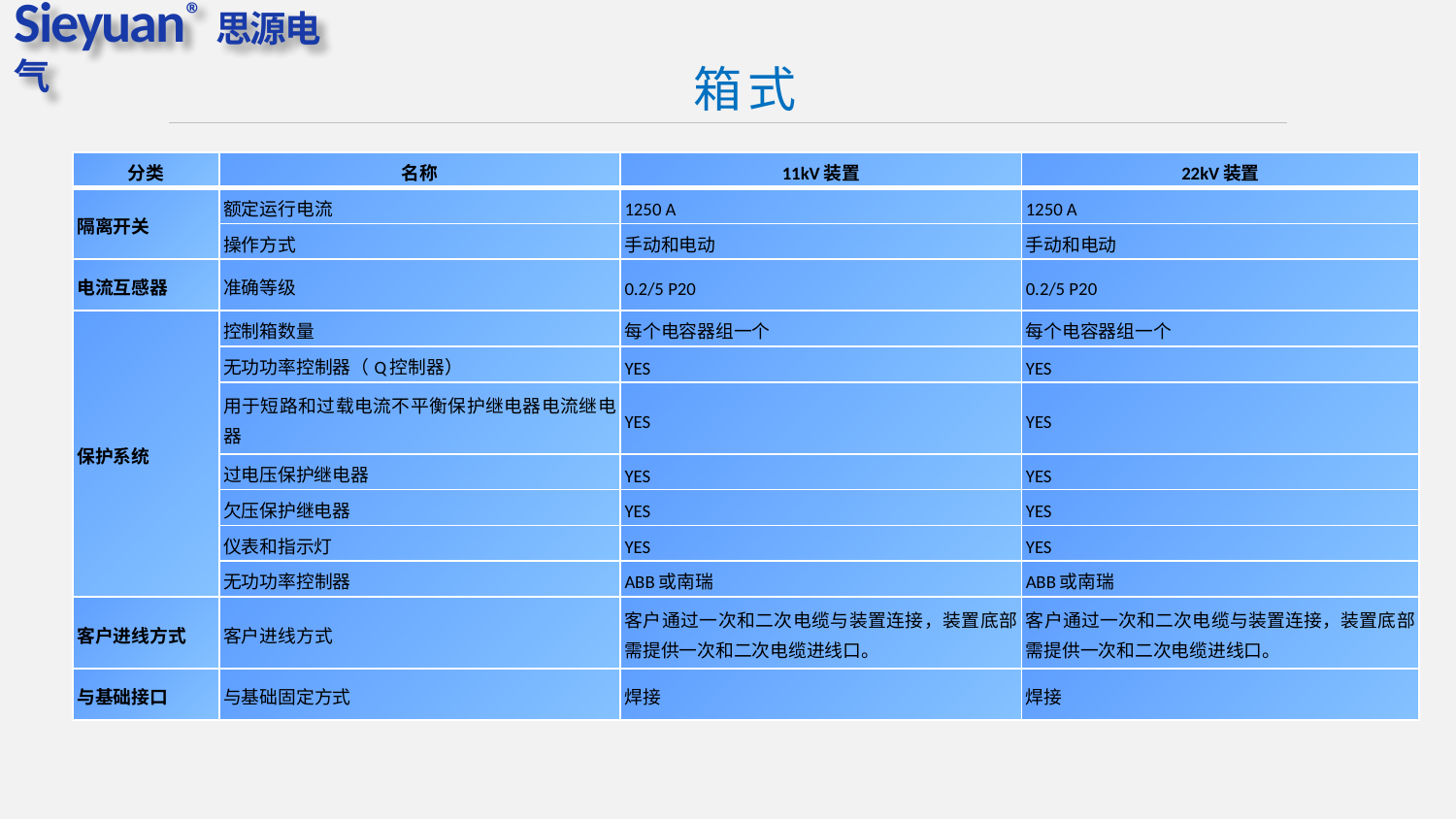

箱式
| 分类 | 名称 | 11kV装置 | 22kV装置 |
| --- | --- | --- | --- |
| 隔离开关 | 额定运行电流 | 1250 A | 1250 A |
|  | 操作方式 | 手动和电动 | 手动和电动 |
| 电流互感器 | 准确等级 | 0.2/5 P20 | 0.2/5 P20 |
| 保护系统 | 控制箱数量 | 每个电容器组一个 | 每个电容器组一个 |
|  | 无功功率控制器（Q控制器） | YES | YES |
|  | 用于短路和过载电流不平衡保护继电器电流继电器 | YES | YES |
|  | 过电压保护继电器 | YES | YES |
|  | 欠压保护继电器 | YES | YES |
|  | 仪表和指示灯 | YES | YES |
|  | 无功功率控制器 | ABB或南瑞 | ABB或南瑞 |
| 客户进线方式 | 客户进线方式 | 客户通过一次和二次电缆与装置连接，装置底部需提供一次和二次电缆进线口。 | 客户通过一次和二次电缆与装置连接，装置底部需提供一次和二次电缆进线口。 |
| 与基础接口 | 与基础固定方式 | 焊接 | 焊接 |